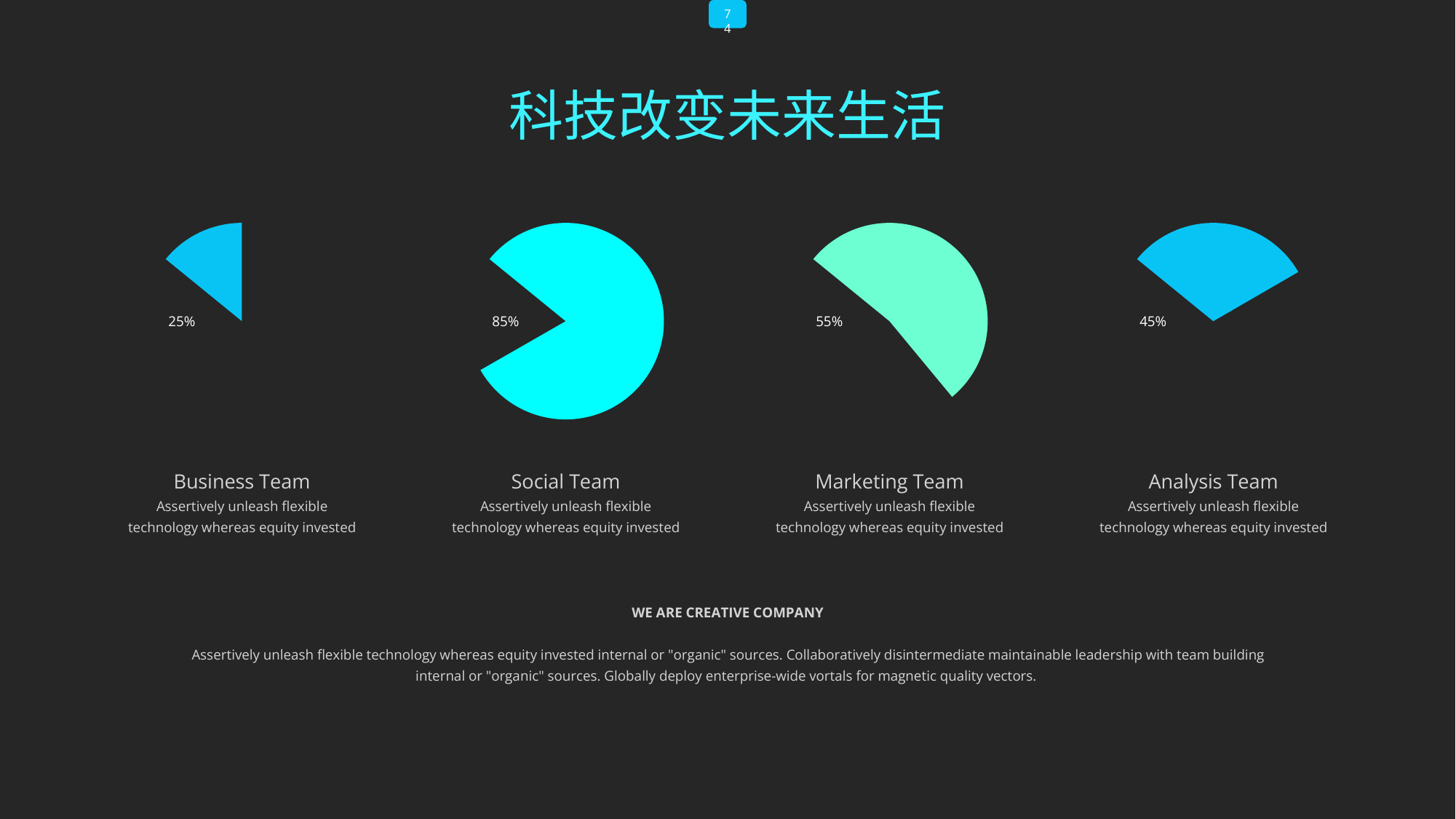

74
科技改变未来生活

25%
85%
55%
45%
Business Team
Assertively unleash flexible technology whereas equity invested
Social Team
Assertively unleash flexible technology whereas equity invested
Marketing Team
Assertively unleash flexible technology whereas equity invested
Analysis Team
Assertively unleash flexible technology whereas equity invested
WE ARE CREATIVE COMPANY

Assertively unleash flexible technology whereas equity invested internal or "organic" sources. Collaboratively disintermediate maintainable leadership with team building internal or "organic" sources. Globally deploy enterprise-wide vortals for magnetic quality vectors.